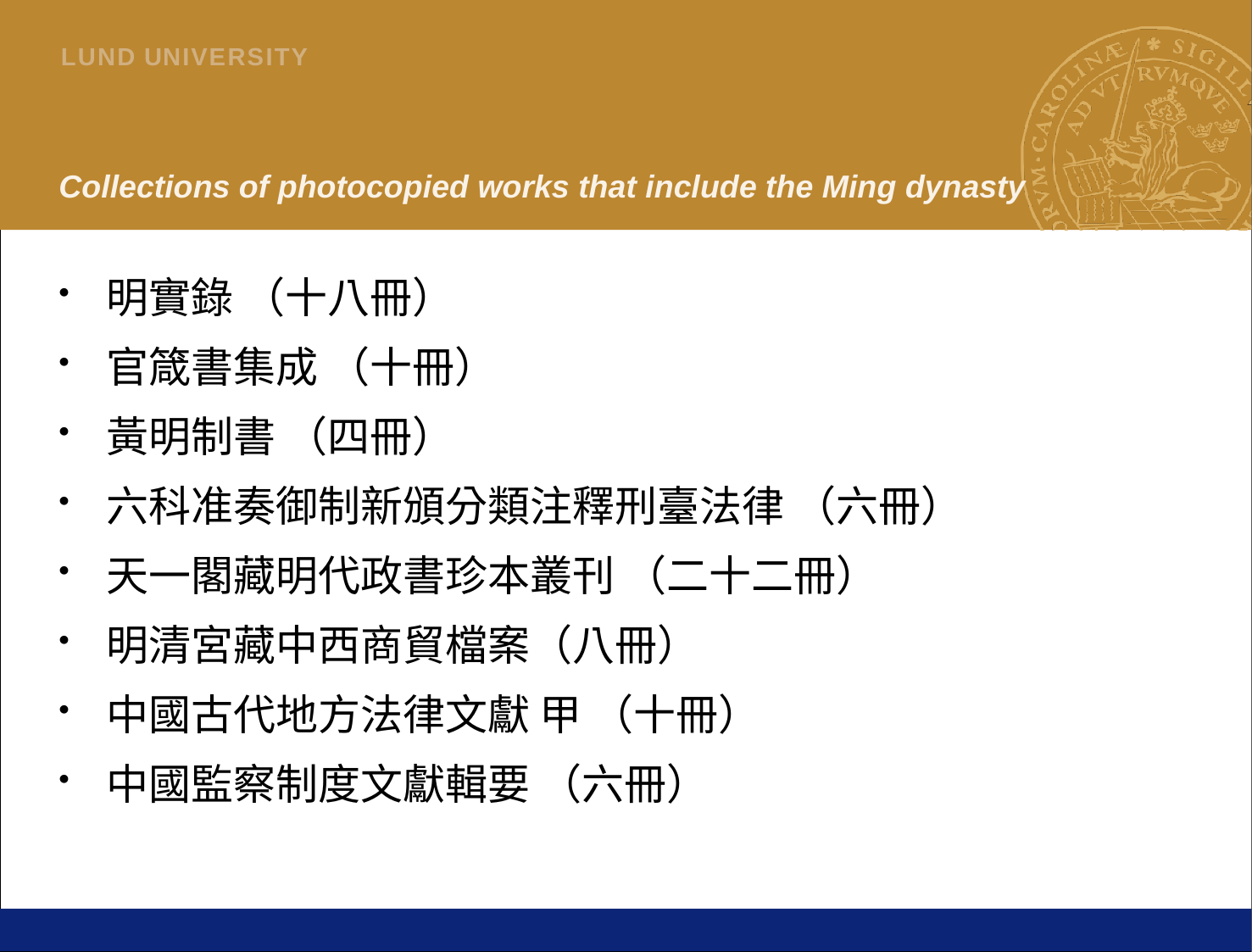

# Collections of photocopied works that include the Ming dynasty
明實錄 （十八冊）
官箴書集成 （十冊）
黃明制書 （四冊）
六科准奏御制新頒分類注釋刑臺法律 （六冊）
天一閣藏明代政書珍本叢刊 （二十二冊）
明清宮藏中西商貿檔案（八冊）
中國古代地方法律文獻 甲 （十冊）
中國監察制度文獻輯要 （六冊）